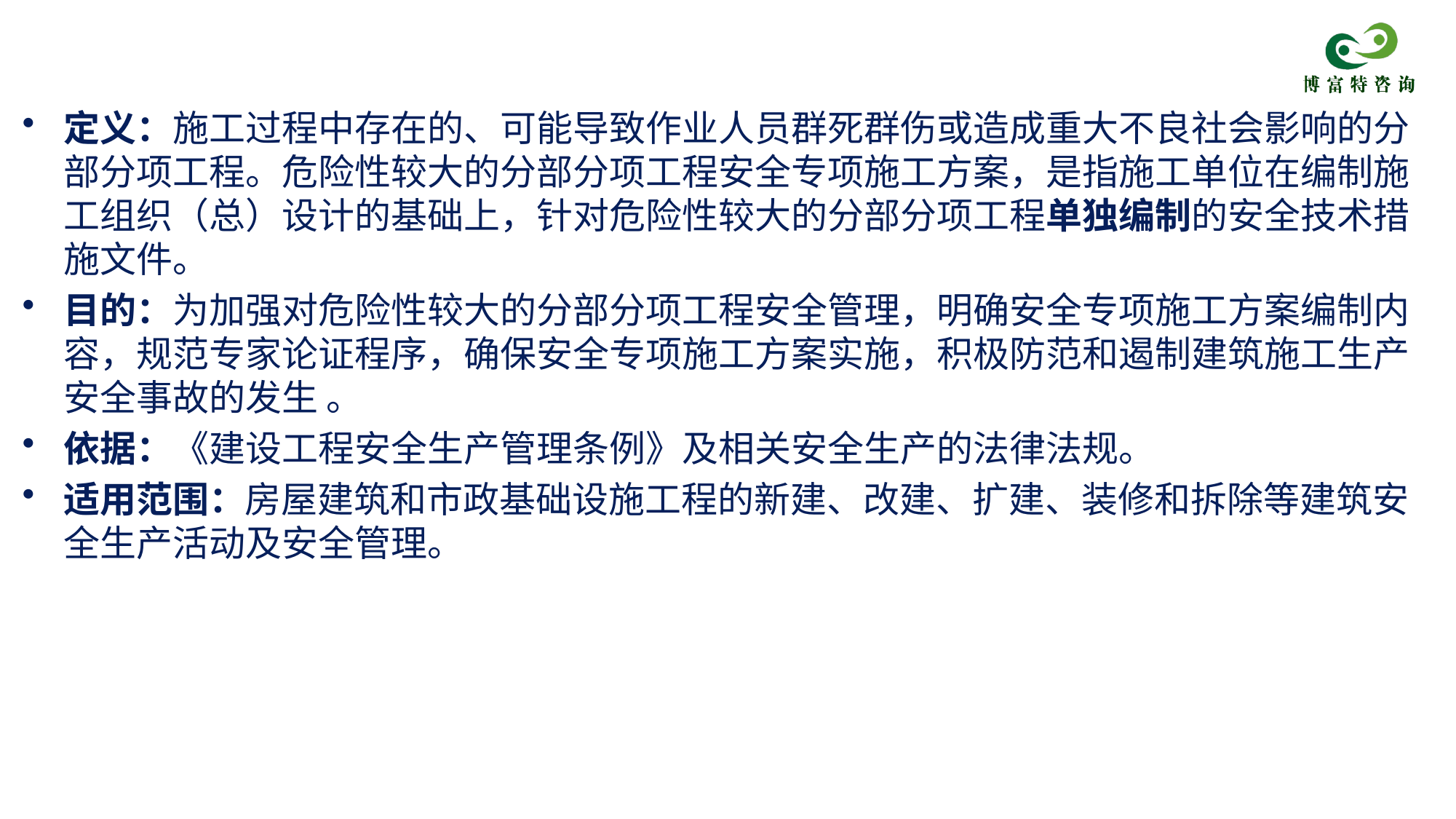

定义：施工过程中存在的、可能导致作业人员群死群伤或造成重大不良社会影响的分部分项工程。危险性较大的分部分项工程安全专项施工方案，是指施工单位在编制施工组织（总）设计的基础上，针对危险性较大的分部分项工程单独编制的安全技术措施文件。
目的：为加强对危险性较大的分部分项工程安全管理，明确安全专项施工方案编制内容，规范专家论证程序，确保安全专项施工方案实施，积极防范和遏制建筑施工生产安全事故的发生 。
依据：《建设工程安全生产管理条例》及相关安全生产的法律法规。
适用范围：房屋建筑和市政基础设施工程的新建、改建、扩建、装修和拆除等建筑安全生产活动及安全管理。
精选PPT
9